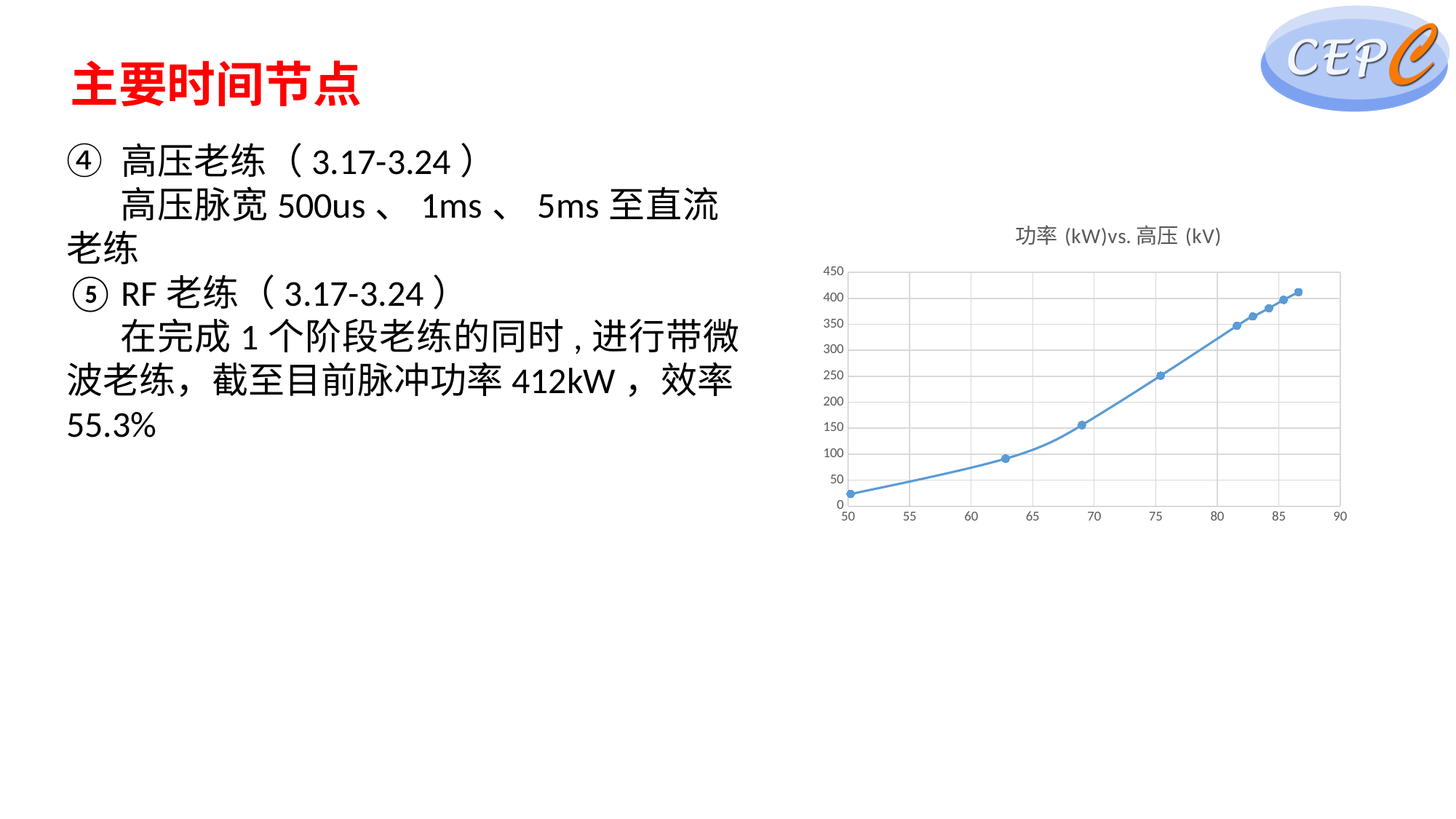

主要时间节点
高压老练（3.17-3.24）
     高压脉宽500us、1ms、5ms至直流老练

### Chart: 功率(kW)vs.高压(kV)

| Category |  |
|---|---|
RF老练（3.17-3.24）
     在完成1个阶段老练的同时,进行带微波老练，截至目前脉冲功率412kW，效率55.3%